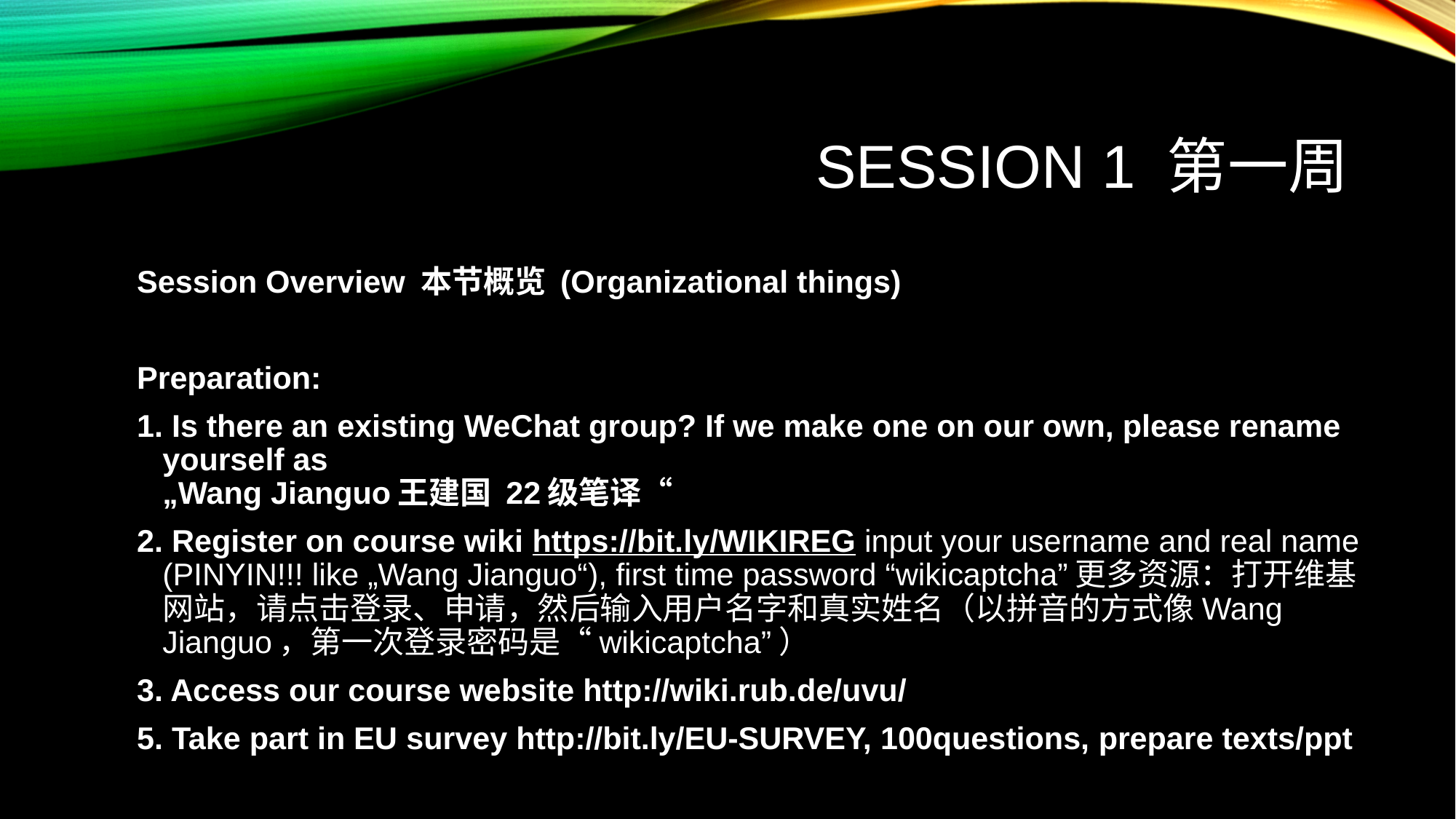

# Session 1 第一周
Session Overview 本节概览 (Organizational things)

Preparation:
1. Is there an existing WeChat group? If we make one on our own, please rename yourself as
„Wang Jianguo王建国 22级笔译“
2. Register on course wiki https://bit.ly/WIKIREG input your username and real name (PINYIN!!! like „Wang Jianguo“), first time password “wikicaptcha”更多资源：打开维基网站，请点击登录、申请，然后输入用户名字和真实姓名（以拼音的方式像Wang Jianguo，第一次登录密码是“wikicaptcha”）
3. Access our course website http://wiki.rub.de/uvu/
5. Take part in EU survey http://bit.ly/EU-SURVEY, 100questions, prepare texts/ppt